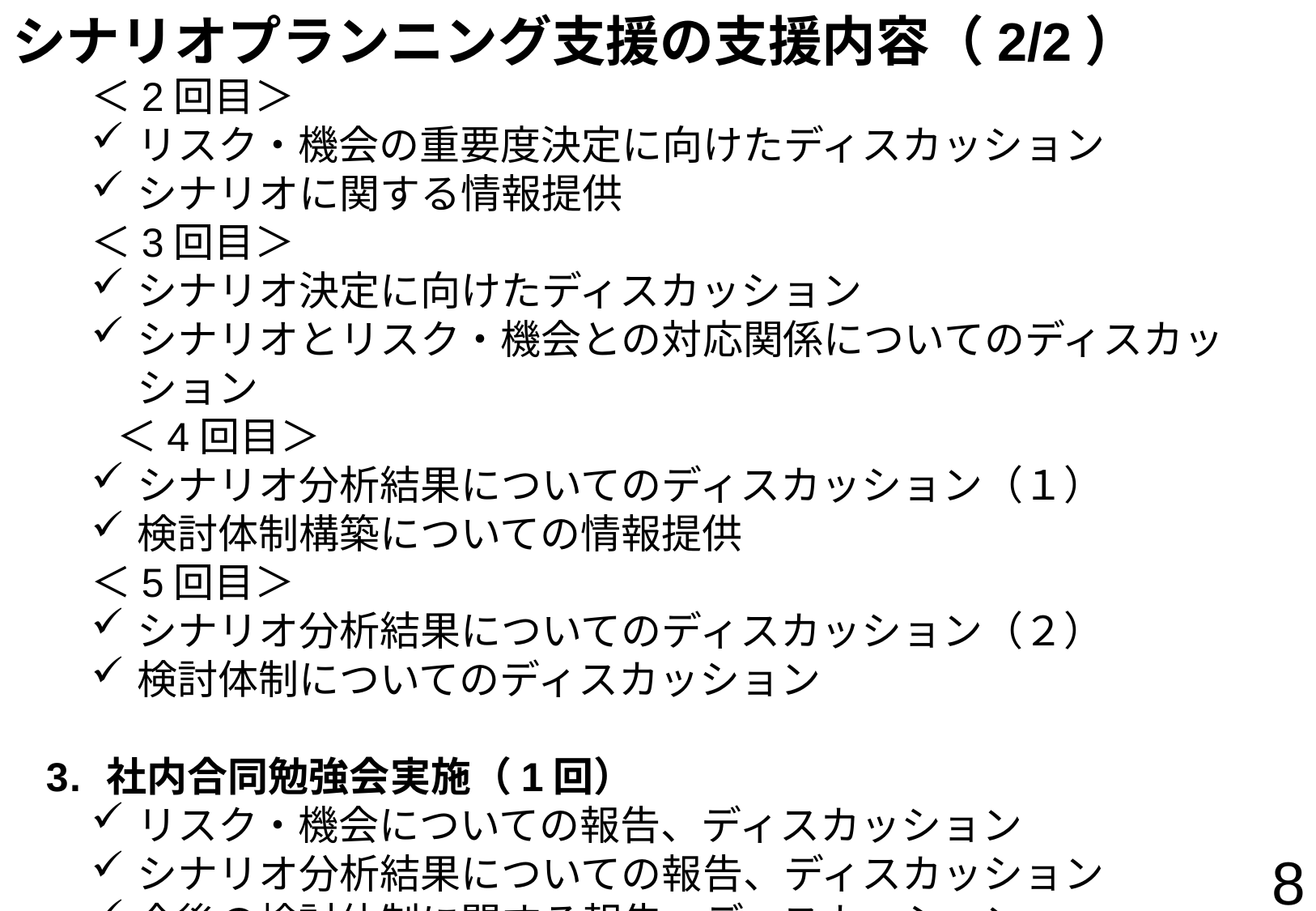

# シナリオプランニング支援の支援内容（2/2）
＜2回目＞
リスク・機会の重要度決定に向けたディスカッション
シナリオに関する情報提供
＜3回目＞
シナリオ決定に向けたディスカッション
シナリオとリスク・機会との対応関係についてのディスカッション
　　＜4回目＞
シナリオ分析結果についてのディスカッション（１）
検討体制構築についての情報提供
＜5回目＞
シナリオ分析結果についてのディスカッション（２）
検討体制についてのディスカッション

社内合同勉強会実施（1回）
リスク・機会についての報告、ディスカッション
シナリオ分析結果についての報告、ディスカッション
今後の検討体制に関する報告、ディスカッション
8